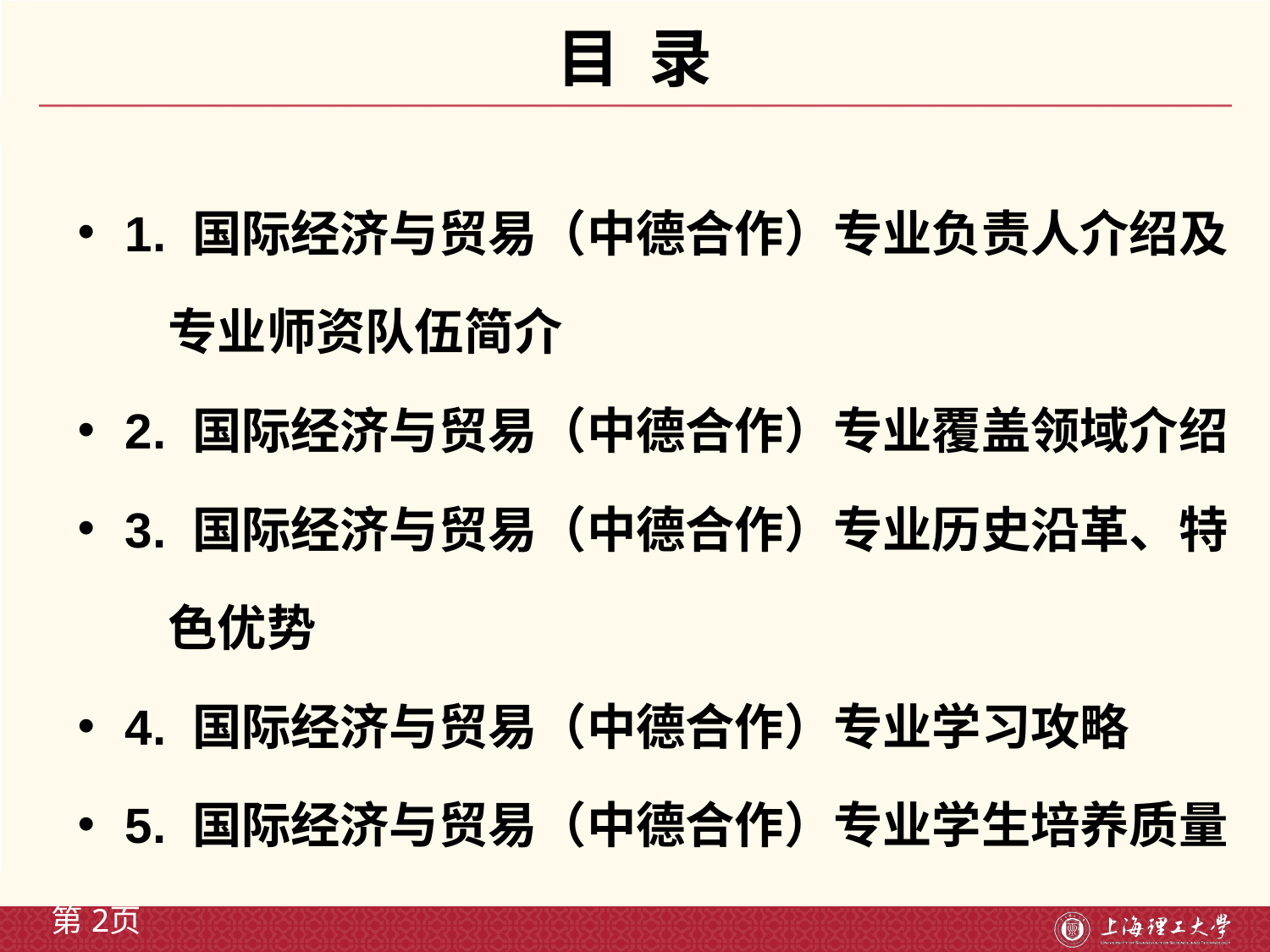

# 目  录
1. 国际经济与贸易（中德合作）专业负责人介绍及
       专业师资队伍简介
2. 国际经济与贸易（中德合作）专业覆盖领域介绍
3. 国际经济与贸易（中德合作）专业历史沿革、特
       色优势
4. 国际经济与贸易（中德合作）专业学习攻略
5. 国际经济与贸易（中德合作）专业学生培养质量
第2页